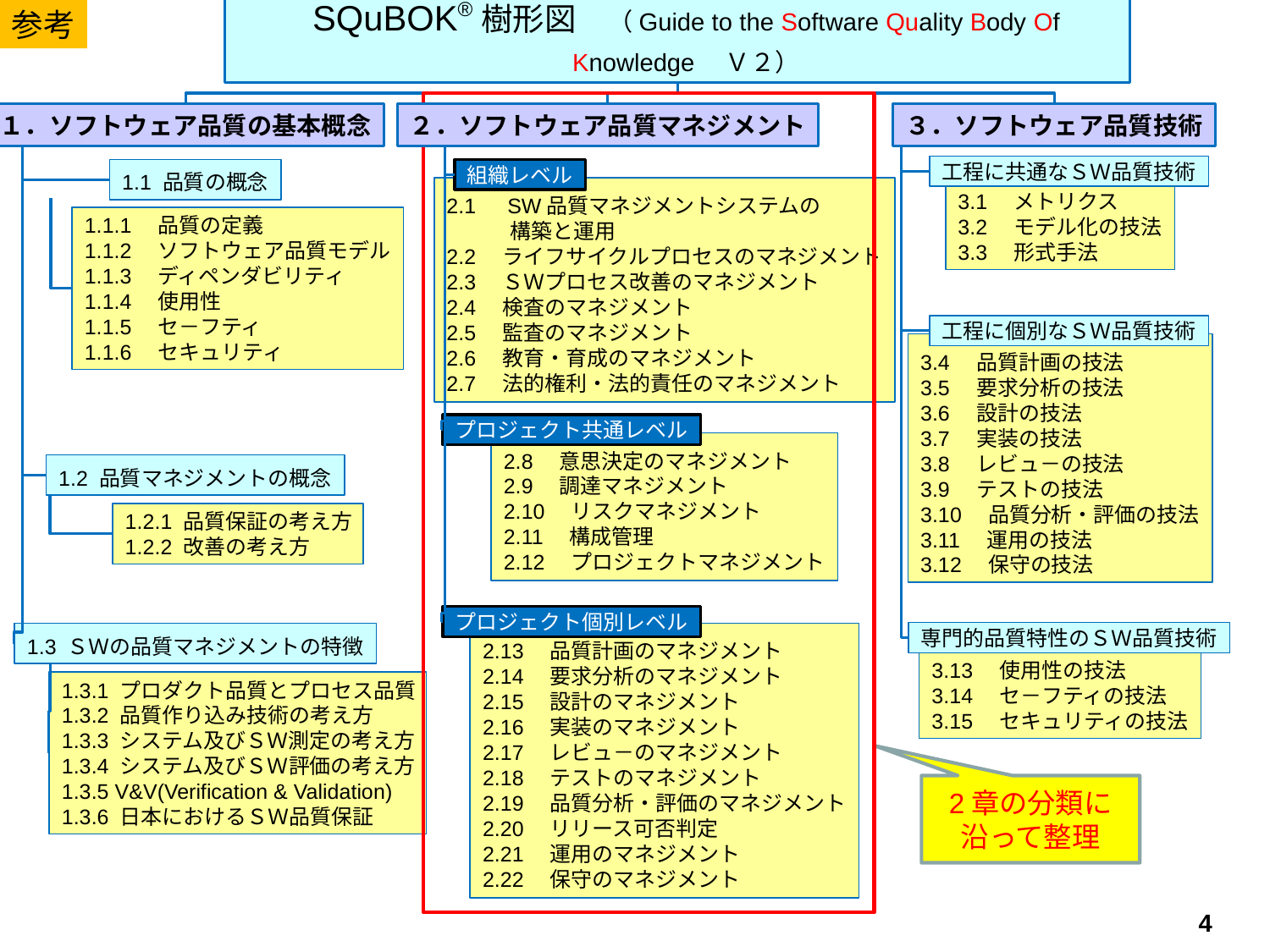

参考
SQuBOK®樹形図　（Guide to the Software Quality Body Of Knowledge　Ｖ２）

１．ソフトウェア品質の基本概念
３．ソフトウェア品質技術

２．ソフトウェア品質マネジメント

工程に共通なＳＷ品質技術
組織レベル
1.1 品質の概念
3.1　メトリクス
3.2　モデル化の技法
3.3　形式手法
2.1　SW品質マネジメントシステムの
　　　構築と運用
2.2　ライフサイクルプロセスのマネジメント
2.3　ＳＷプロセス改善のマネジメント
2.4　検査のマネジメント
2.5　監査のマネジメント
2.6　教育・育成のマネジメント
2.7　法的権利・法的責任のマネジメント
1.1.1　品質の定義
1.1.2　ソフトウェア品質モデル
1.1.3　ディペンダビリティ
1.1.4　使用性
1.1.5　セ－フティ
1.1.6　セキュリティ
工程に個別なＳＷ品質技術
3.4　品質計画の技法
3.5　要求分析の技法
3.6　設計の技法
3.7　実装の技法
3.8　レビュ－の技法
3.9　テストの技法
3.10　品質分析・評価の技法
3.11　運用の技法
3.12　保守の技法
プロジェクト共通レベル
2.8　意思決定のマネジメント
2.9　調達マネジメント
2.10　リスクマネジメント
2.11　構成管理
2.12　プロジェクトマネジメント

1.2 品質マネジメントの概念
1.2.1 品質保証の考え方
1.2.2 改善の考え方
プロジェクト個別レベル

2.13　品質計画のマネジメント
2.14　要求分析のマネジメント
2.15　設計のマネジメント
2.16　実装のマネジメント
2.17　レビュ－のマネジメント
2.18　テストのマネジメント
2.19　品質分析・評価のマネジメント
2.20　リリース可否判定
2.21　運用のマネジメント
2.22　保守のマネジメント
1.3 ＳＷの品質マネジメントの特徴
専門的品質特性のＳＷ品質技術
3.13　使用性の技法
3.14　セ－フティの技法
3.15　セキュリティの技法
1.3.1 プロダクト品質とプロセス品質
1.3.2 品質作り込み技術の考え方
1.3.3 システム及びＳＷ測定の考え方
1.3.4 システム及びＳＷ評価の考え方
1.3.5 V&V(Verification & Validation)
1.3.6 日本におけるＳＷ品質保証
2章の分類に
沿って整理
4